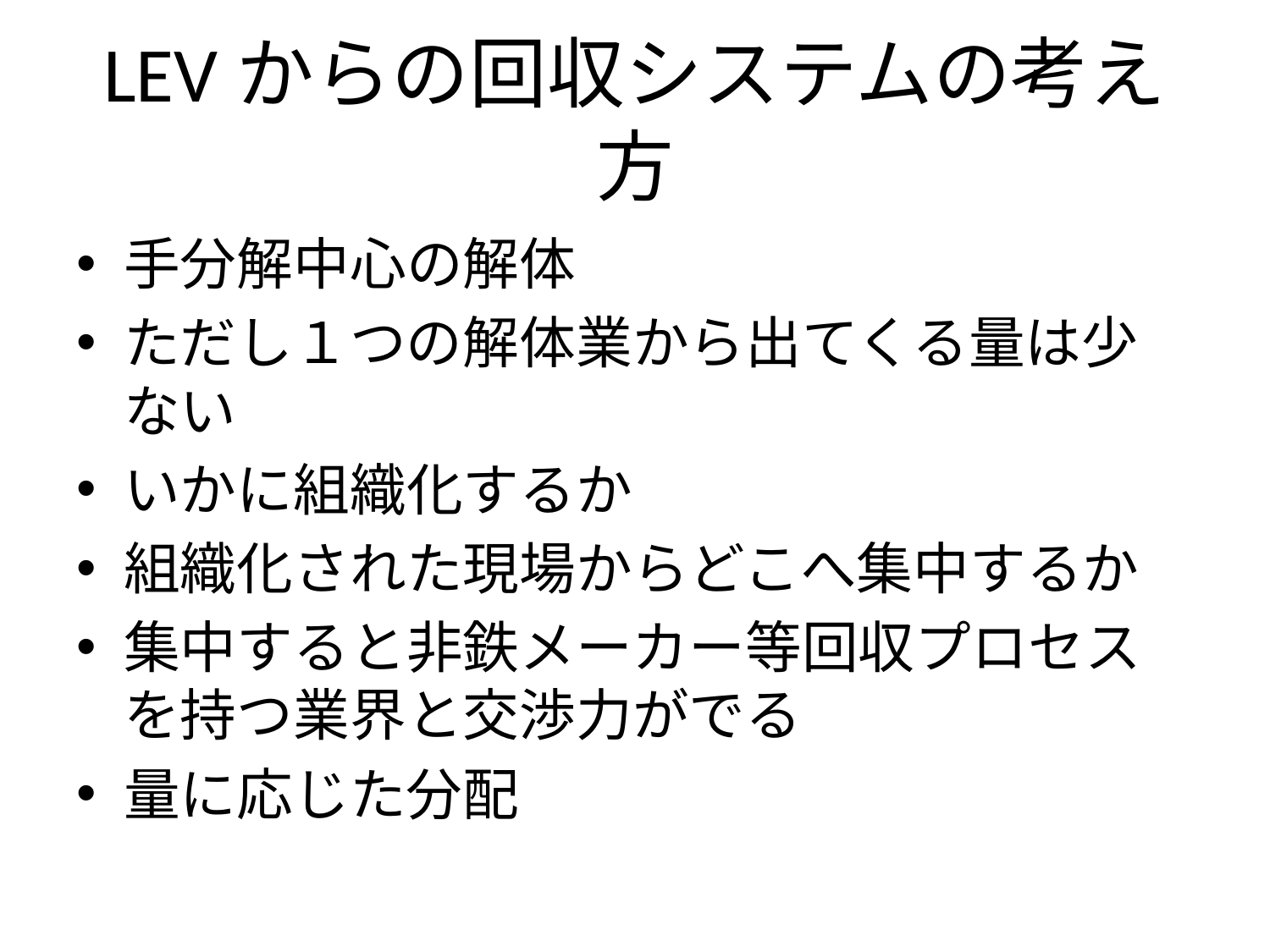

# LEVからの回収システムの考え方
手分解中心の解体
ただし１つの解体業から出てくる量は少ない
いかに組織化するか
組織化された現場からどこへ集中するか
集中すると非鉄メーカー等回収プロセスを持つ業界と交渉力がでる
量に応じた分配